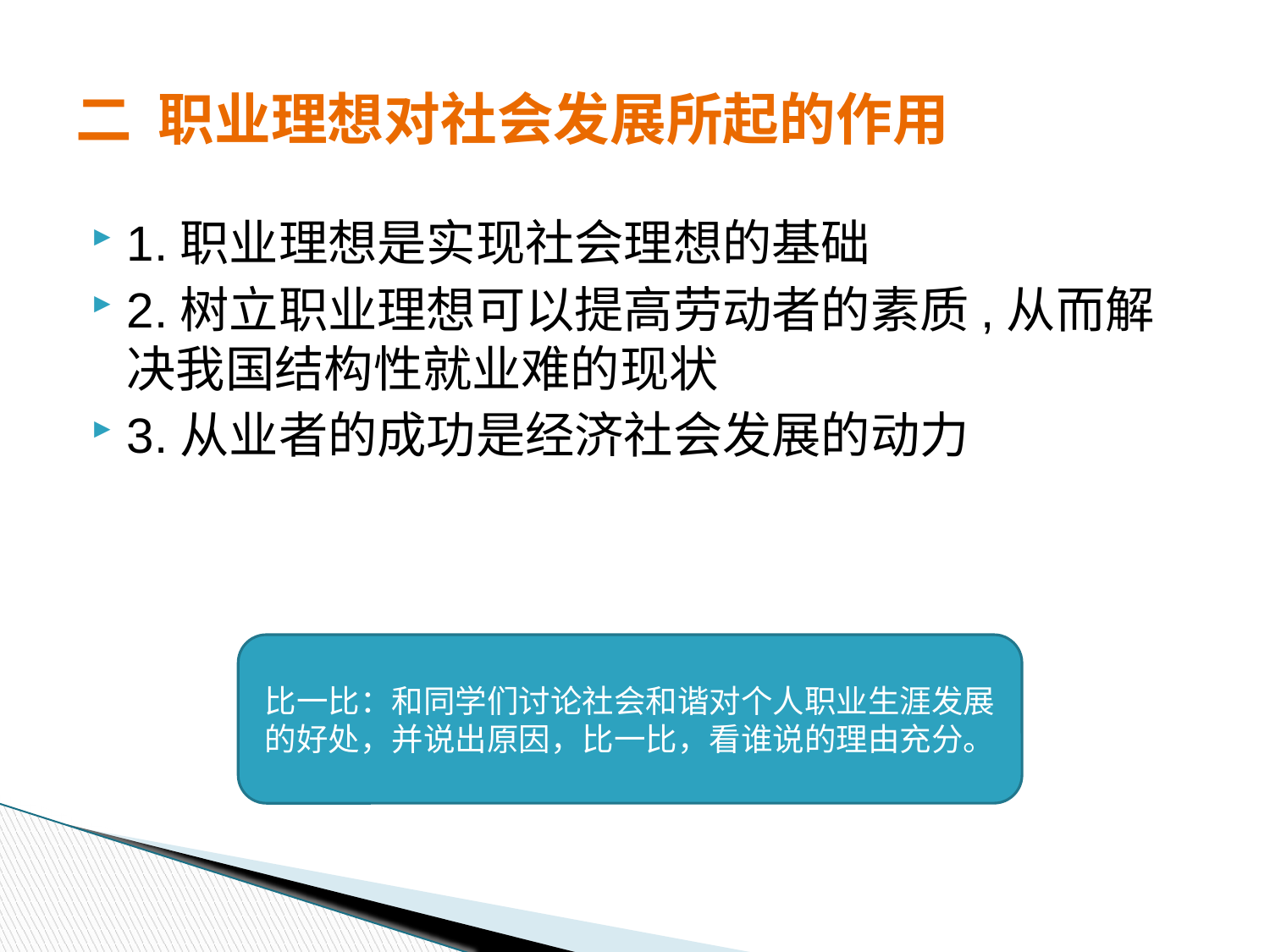

# 二  职业理想对社会发展所起的作用
1.职业理想是实现社会理想的基础
2.树立职业理想可以提高劳动者的素质,从而解决我国结构性就业难的现状
3.从业者的成功是经济社会发展的动力
比一比：和同学们讨论社会和谐对个人职业生涯发展的好处，并说出原因，比一比，看谁说的理由充分。